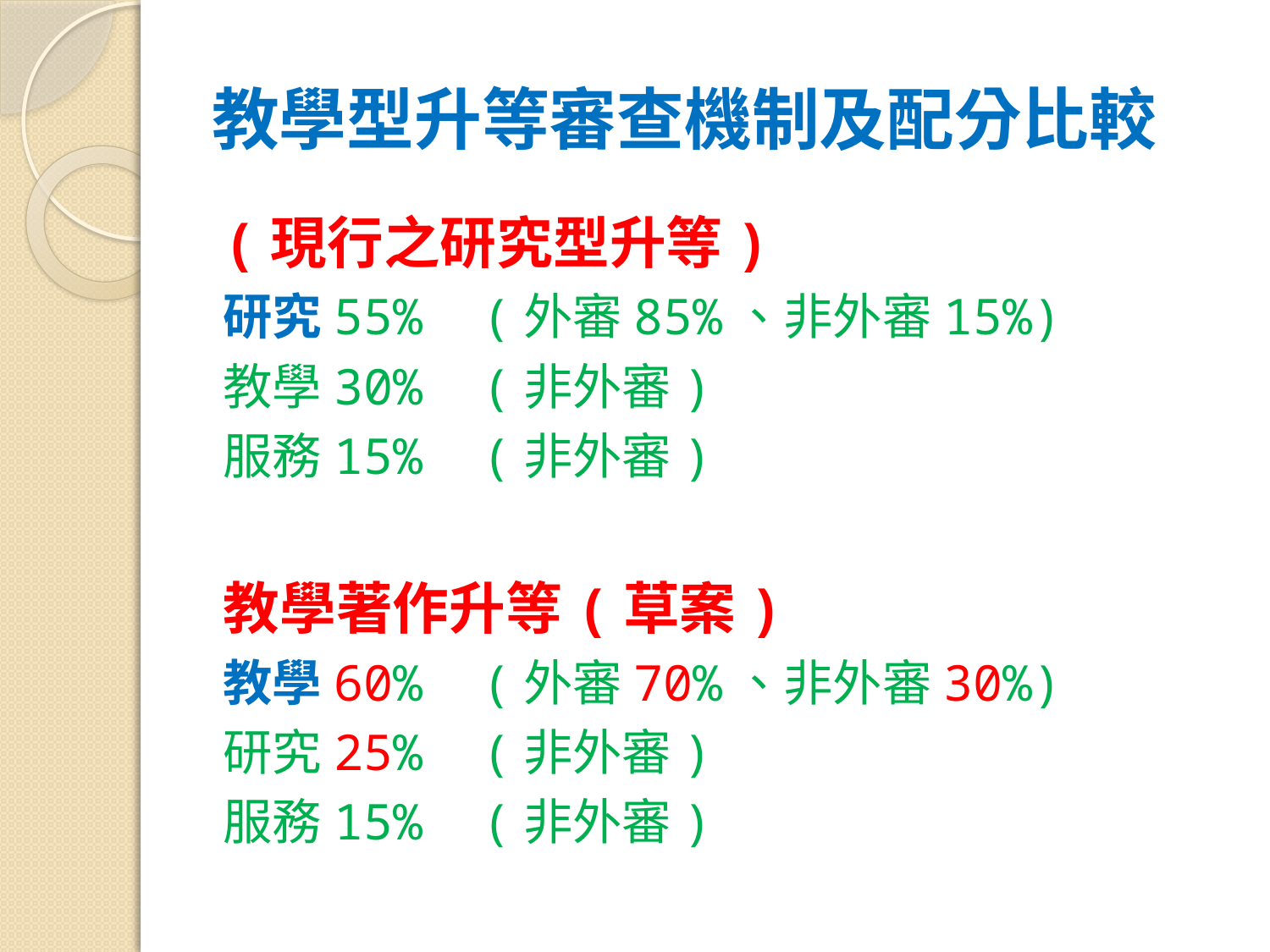

# 教學型升等審查機制及配分比較
(現行之研究型升等)
研究55%  (外審85%、非外審15%)
教學30%  (非外審)
服務15%  (非外審)

教學著作升等(草案)
教學60%  (外審70%、非外審30%)
研究25%  (非外審)
服務15%  (非外審)